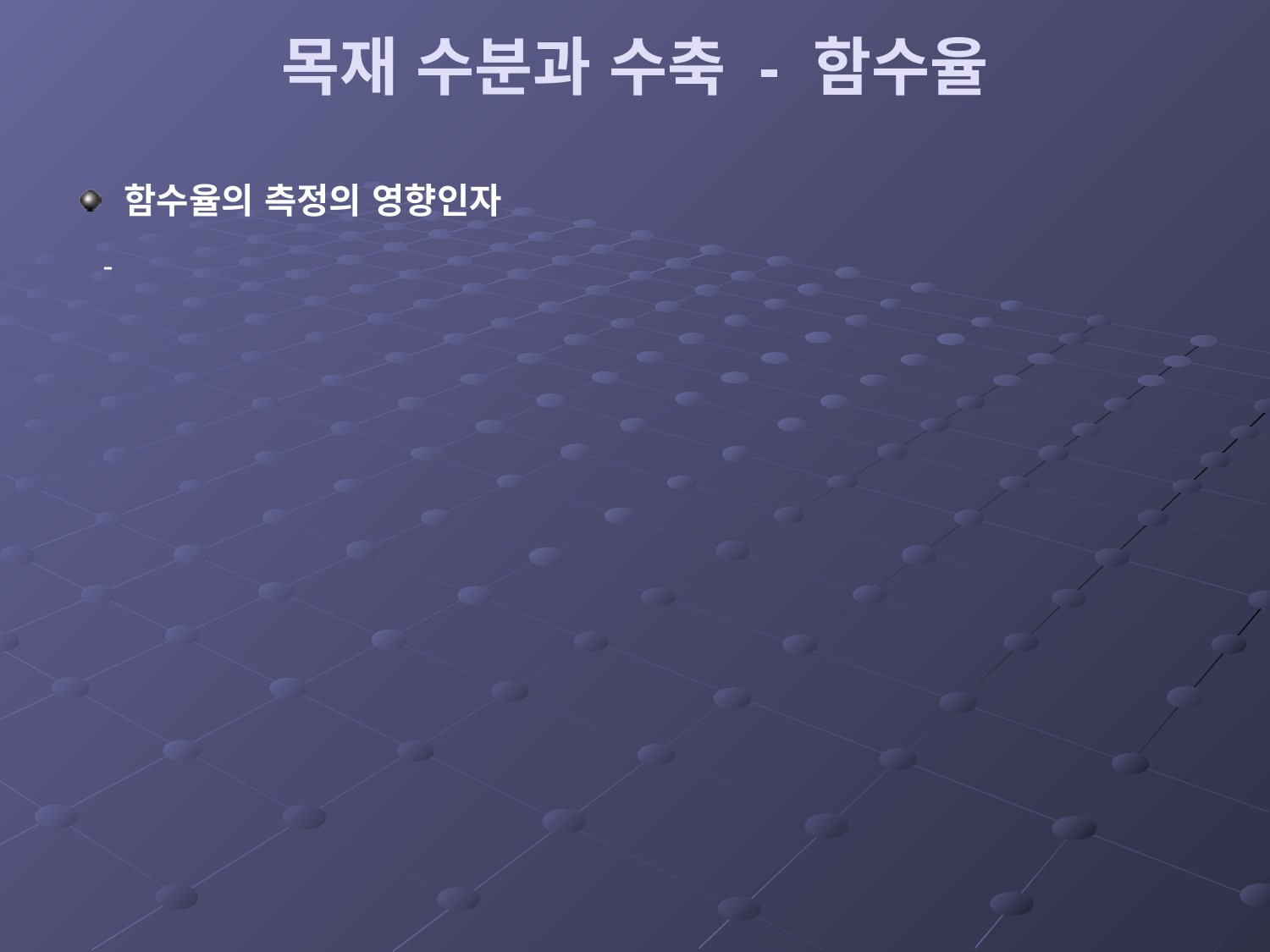

# 목재 수분과 수축 - 함수율
함수율의 측정의 영향인자
   -